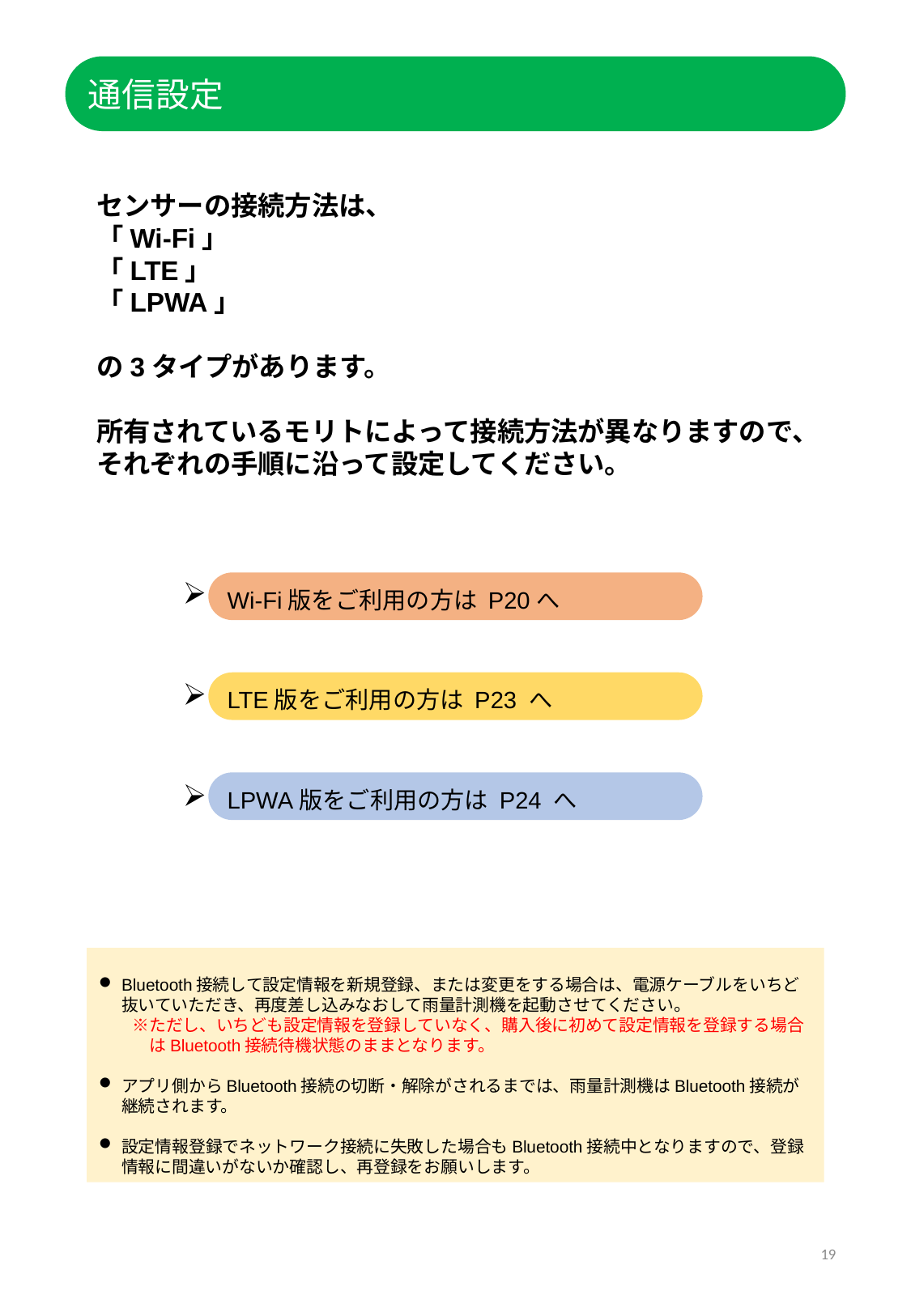

通信設定
センサーの接続方法は、
「Wi-Fi」
「LTE」
「LPWA」

の3タイプがあります。
所有されているモリトによって接続方法が異なりますので、それぞれの手順に沿って設定してください。

Wi-Fi版をご利用の方は P20へ
LTE版をご利用の方は P23 へ

LPWA版をご利用の方は P24 へ

Bluetooth接続して設定情報を新規登録、または変更をする場合は、電源ケーブルをいちど抜いていただき、再度差し込みなおして雨量計測機を起動させてください。
　　※ただし、いちども設定情報を登録していなく、購入後に初めて設定情報を登録する場合
　　　はBluetooth接続待機状態のままとなります。

アプリ側からBluetooth接続の切断・解除がされるまでは、雨量計測機はBluetooth接続が継続されます。

設定情報登録でネットワーク接続に失敗した場合もBluetooth接続中となりますので、登録情報に間違いがないか確認し、再登録をお願いします。
19